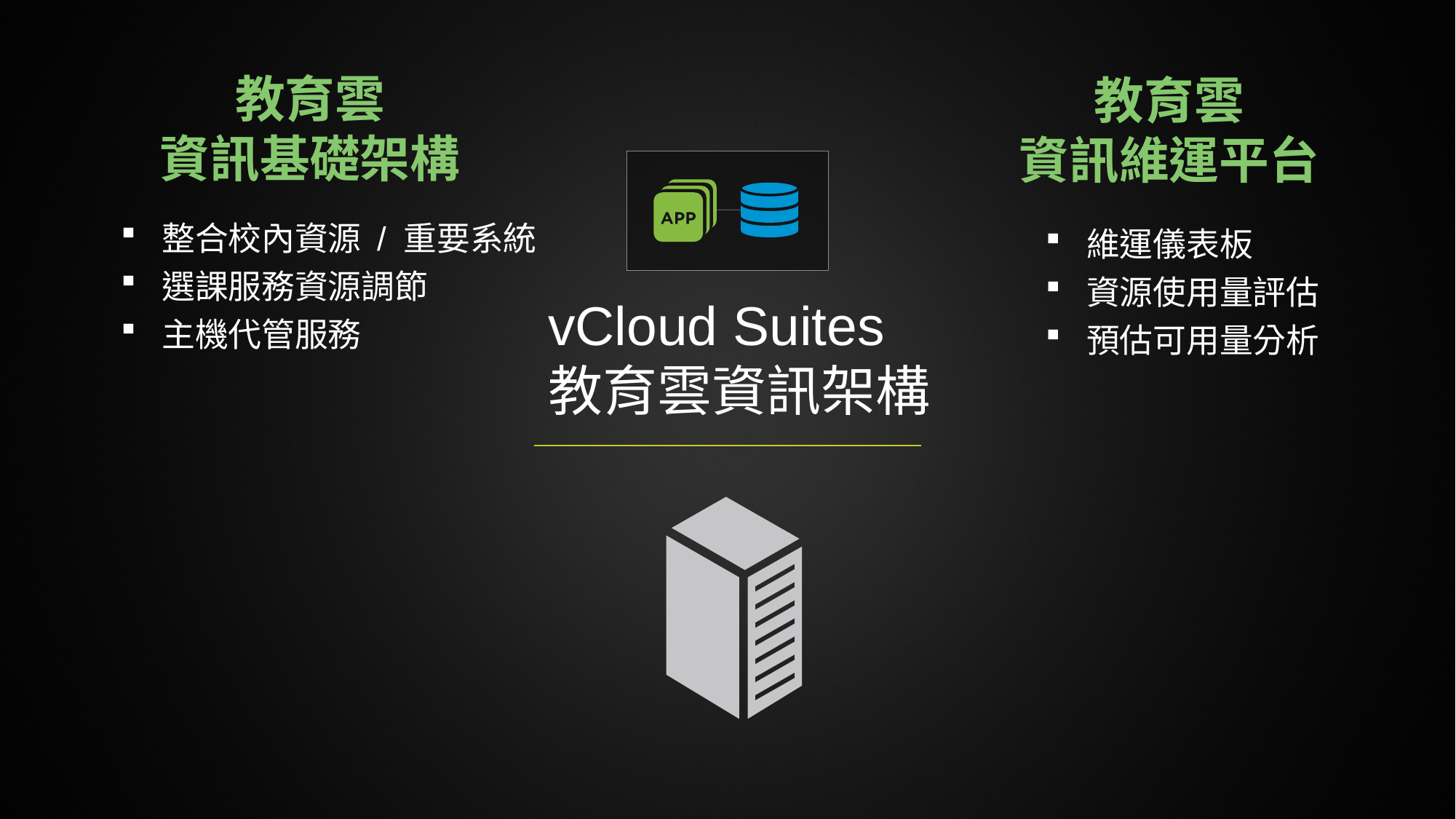

教育雲
資訊基礎架構
教育雲
資訊維運平台

整合校內資源 / 重要系統
選課服務資源調節
主機代管服務
維運儀表板
資源使用量評估
預估可用量分析
vCloud Suites
教育雲資訊架構